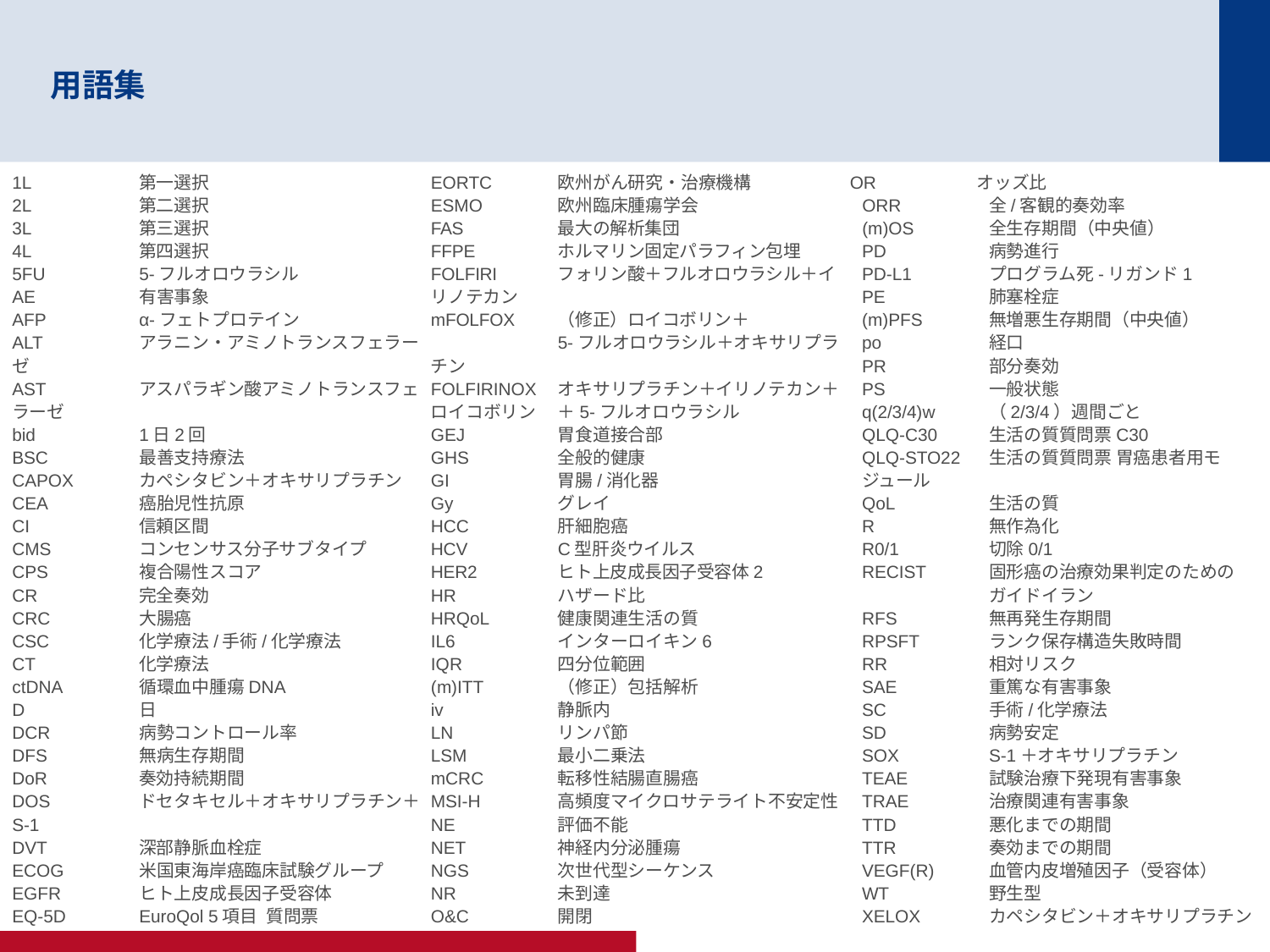

# 用語集
1L	第一選択
2L	第二選択
3L	第三選択
4L	第四選択
5FU	5-フルオロウラシル
AE	有害事象
AFP	α-フェトプロテイン
ALT	アラニン・アミノトランスフェラーゼ
AST	アスパラギン酸アミノトランスフェラーゼ
bid	1日2回
BSC	最善支持療法
CAPOX	カペシタビン＋オキサリプラチン
CEA	癌胎児性抗原
CI	信頼区間
CMS	コンセンサス分子サブタイプ
CPS	複合陽性スコア
CR	完全奏効
CRC	大腸癌
CSC	化学療法/手術/化学療法
CT	化学療法
ctDNA	循環血中腫瘍DNA
D	日
DCR	病勢コントロール率
DFS	無病生存期間
DoR	奏効持続期間
DOS	ドセタキセル＋オキサリプラチン＋S-1
DVT	深部静脈血栓症
ECOG	米国東海岸癌臨床試験グループ
EGFR	ヒト上皮成長因子受容体
EQ-5D	EuroQol 5項目	質問票
EORTC	欧州がん研究・治療機構
ESMO	欧州臨床腫瘍学会
FAS	最大の解析集団
FFPE	ホルマリン固定パラフィン包埋
FOLFIRI	フォリン酸＋フルオロウラシル＋イリノテカン
mFOLFOX	（修正）ロイコボリン＋
	5-フルオロウラシル＋オキサリプラチン
FOLFIRINOX	オキサリプラチン＋イリノテカン＋ロイコボリン	＋5-フルオロウラシル
GEJ	胃食道接合部
GHS	全般的健康
GI	胃腸/消化器
Gy	グレイ
HCC	肝細胞癌
HCV	C型肝炎ウイルス
HER2	ヒト上皮成長因子受容体2
HR	ハザード比
HRQoL	健康関連生活の質
IL6	インターロイキン6
IQR	四分位範囲
(m)ITT	（修正）包括解析
iv	静脈内
LN	リンパ節
LSM	最小二乗法
mCRC	転移性結腸直腸癌
MSI-H	高頻度マイクロサテライト不安定性
NE	評価不能
NET	神経内分泌腫瘍
NGS	次世代型シーケンス
NR	未到達
O&C	開閉
OR	オッズ比
ORR	全/客観的奏効率
(m)OS	全生存期間（中央値）
PD	病勢進行
PD-L1	プログラム死-リガンド1
PE	肺塞栓症
(m)PFS	無増悪生存期間（中央値）
po	経口
PR	部分奏効
PS	一般状態
q(2/3/4)w	（2/3/4）週間ごと
QLQ-C30	生活の質質問票C30
QLQ-STO22	生活の質質問票 胃癌患者用モジュール
QoL	生活の質
R	無作為化
R0/1	切除0/1
RECIST	固形癌の治療効果判定のための
	ガイドイラン
RFS	無再発生存期間
RPSFT	ランク保存構造失敗時間
RR	相対リスク
SAE	重篤な有害事象
SC	手術/化学療法
SD	病勢安定
SOX	S-1＋オキサリプラチン
TEAE	試験治療下発現有害事象
TRAE	治療関連有害事象
TTD	悪化までの期間
TTR	奏効までの期間
VEGF(R)	血管内皮増殖因子（受容体）
WT	野生型
XELOX	カペシタビン＋オキサリプラチン